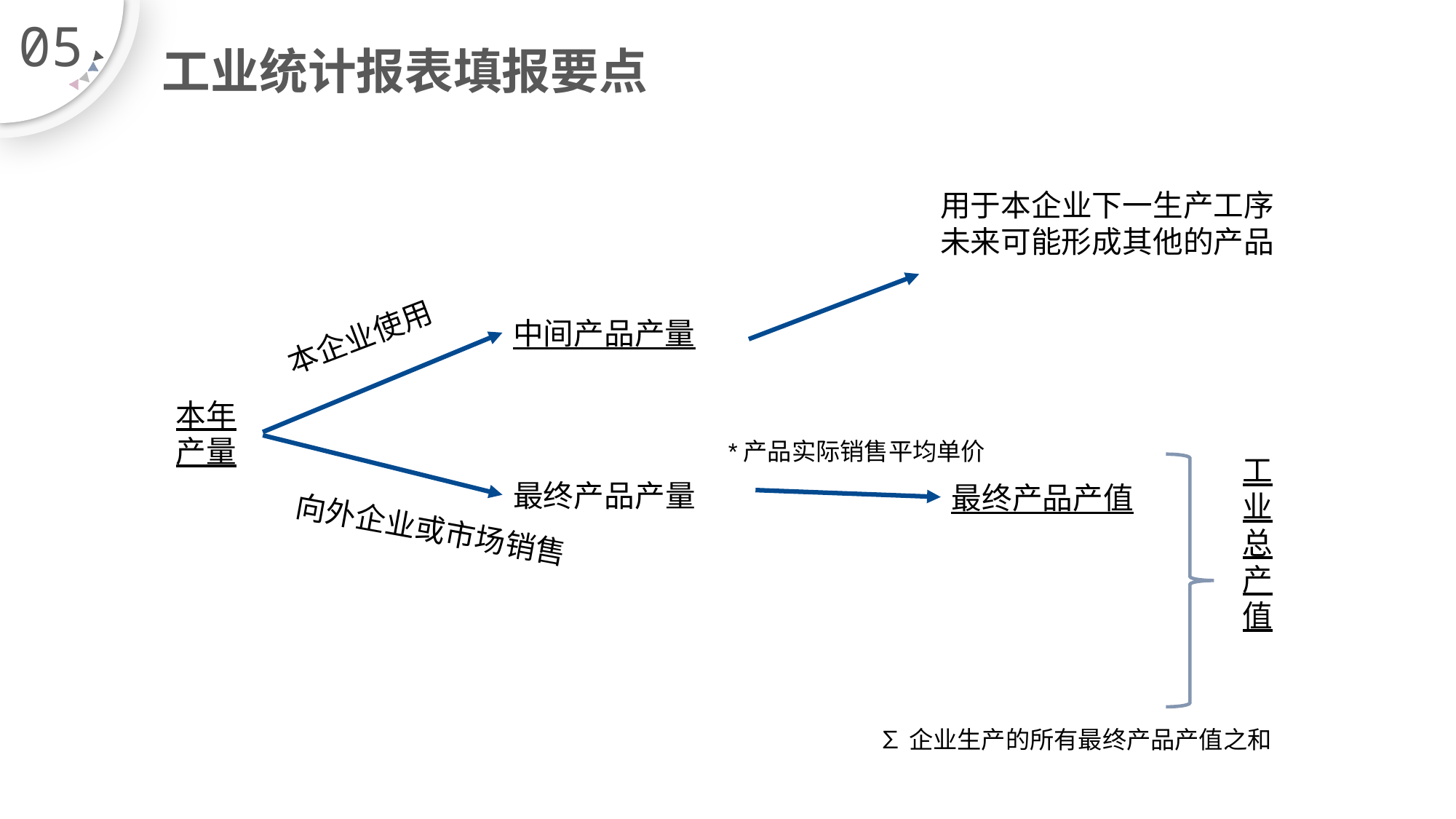

05
# 工业统计报表填报要点
用于本企业下一生产工序
未来可能形成其他的产品
中间产品产量
本企业使用
本年
产量
*产品实际销售平均单价
工
业
总
产
值

最终产品产量
最终产品产值
向外企业或市场销售
∑企业生产的所有最终产品产值之和